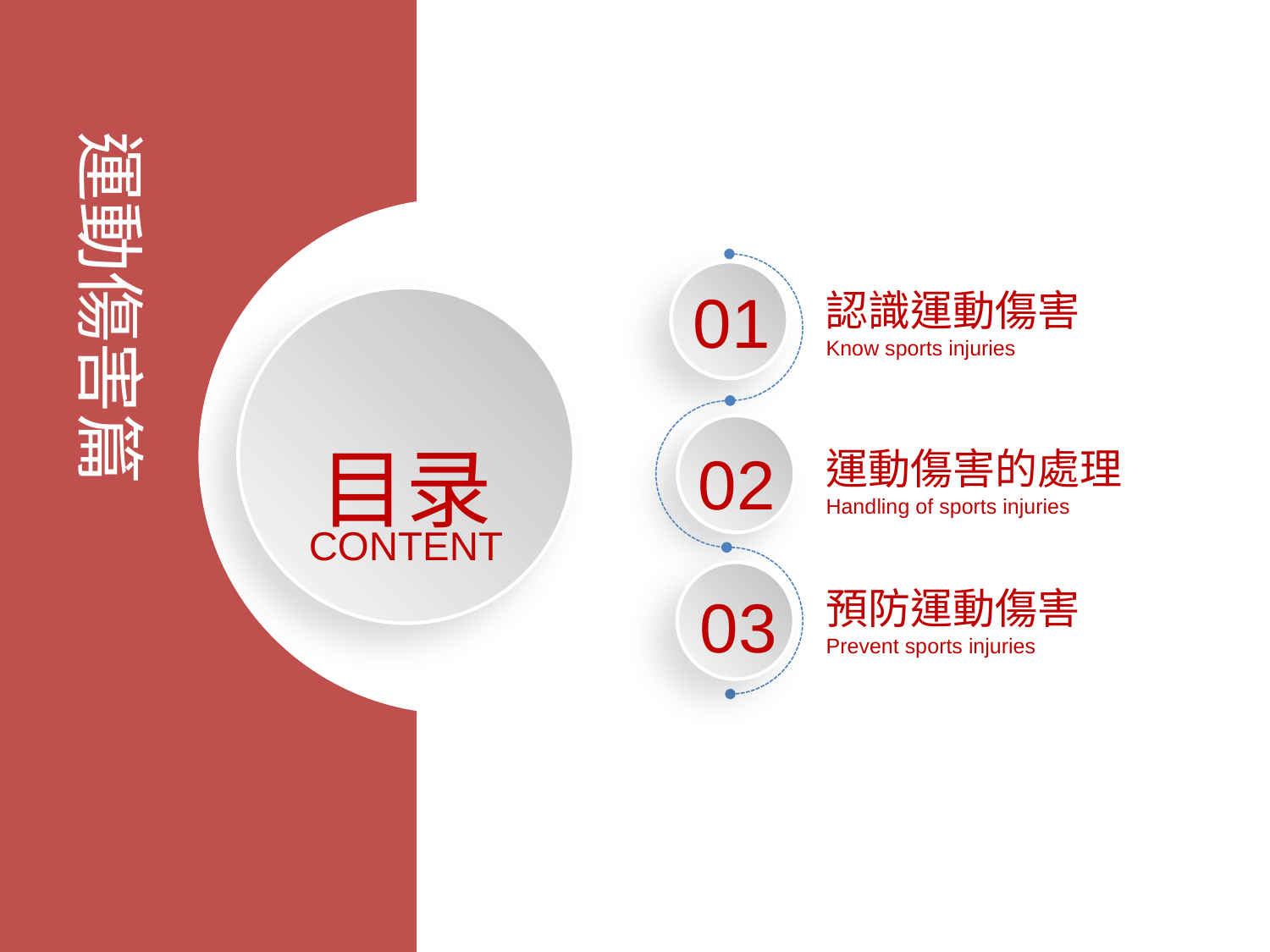

運動傷害篇

03

01

02
認識運動傷害
Know sports injuries

目录
CONTENT
運動傷害的處理
Handling of sports injuries

預防運動傷害
Prevent sports injuries